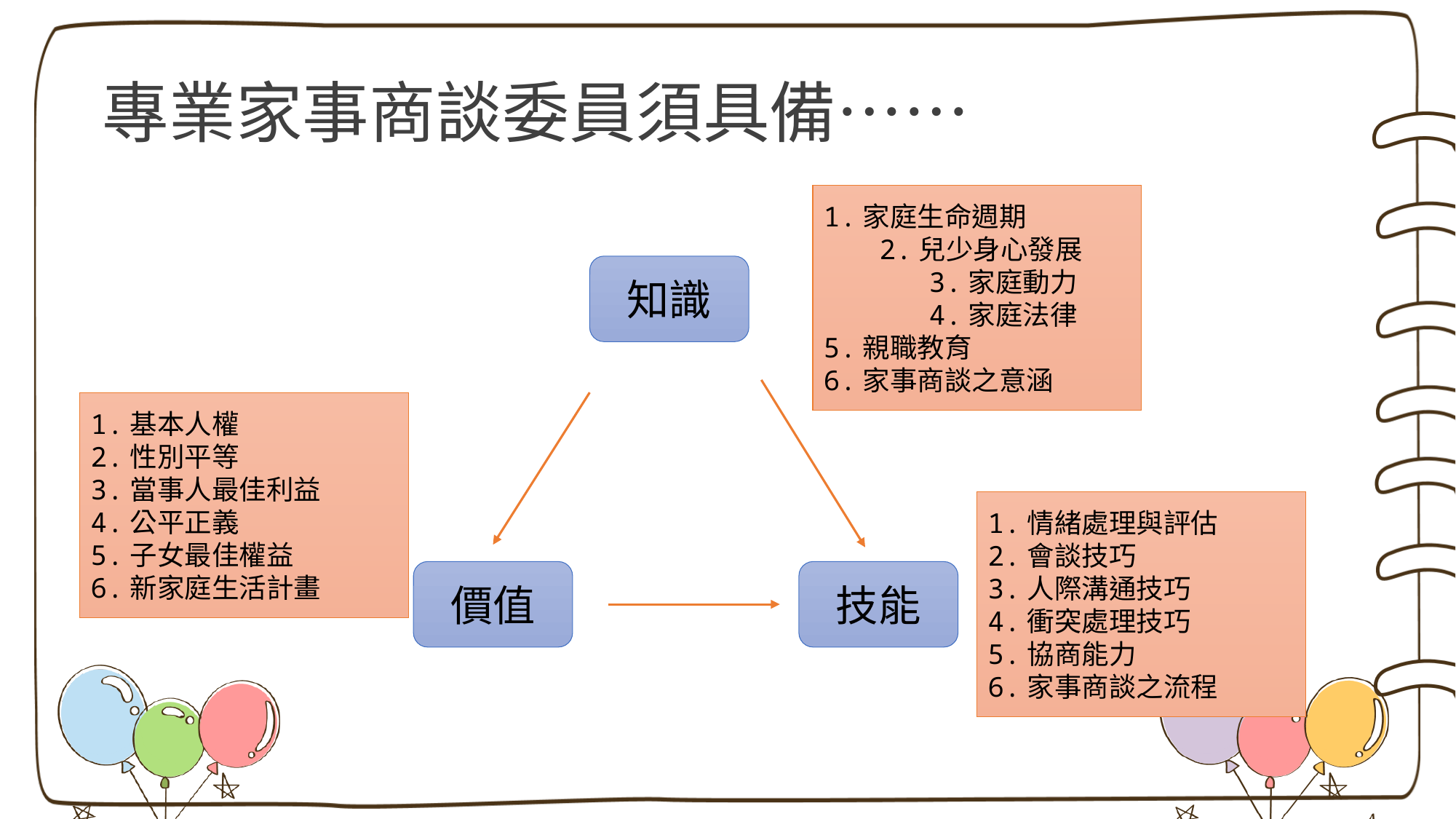

專業家事商談委員須具備……
1.家庭生命週期                         2.兒少身心發展                        3.家庭動力                         4.家庭法律
5.親職教育
6.家事商談之意涵
知識
1.基本人權
2.性別平等
3.當事人最佳利益
4.公平正義
5.子女最佳權益
6.新家庭生活計畫
1.情緒處理與評估
2.會談技巧
3.人際溝通技巧
4.衝突處理技巧
5.協商能力
6.家事商談之流程
價值
技能